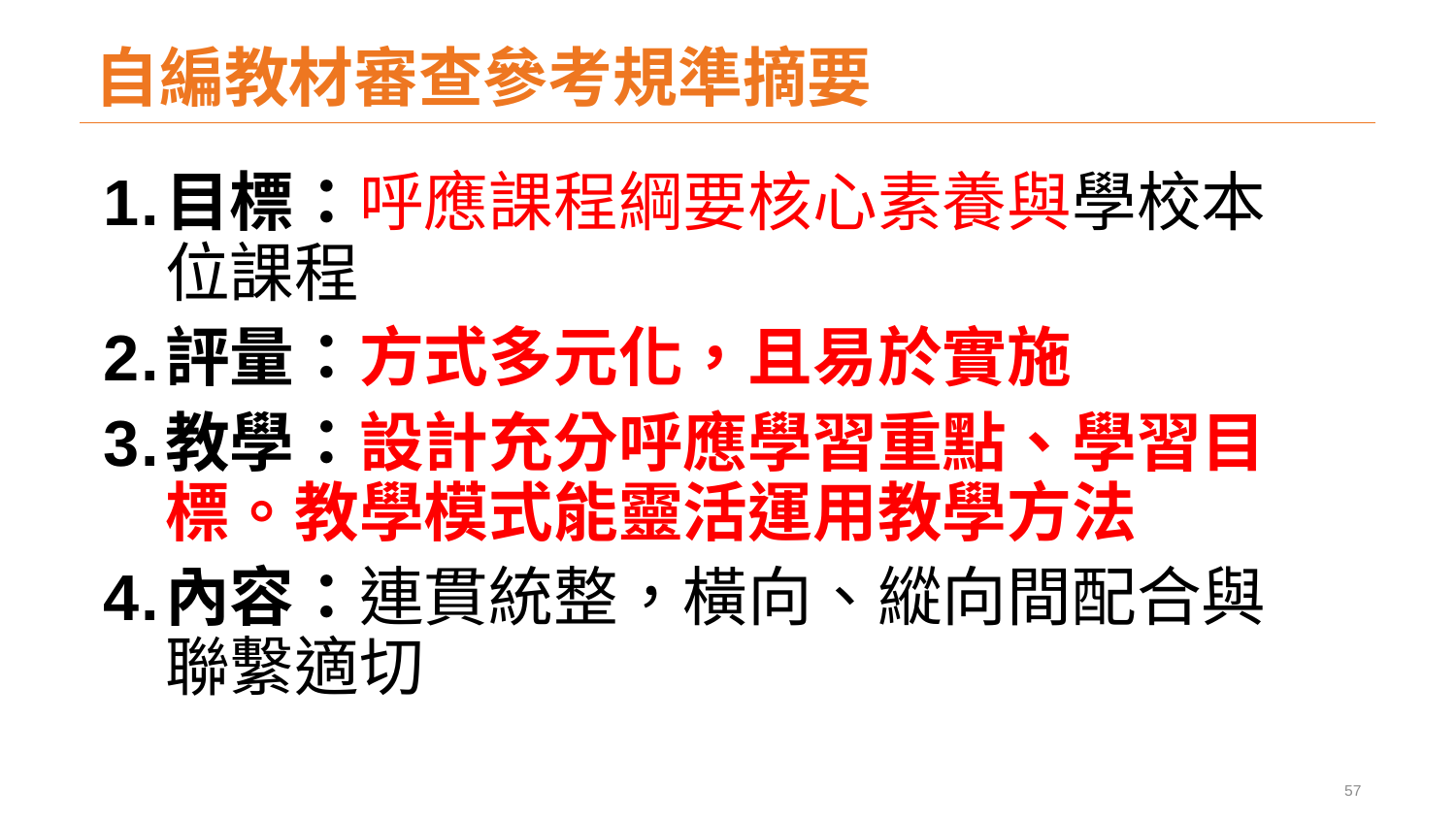

# 自編教材審查參考規準摘要
目標：呼應課程綱要核心素養與學校本位課程
評量：方式多元化，且易於實施
教學：設計充分呼應學習重點、學習目標。教學模式能靈活運用教學方法
內容：連貫統整，橫向、縱向間配合與聯繫適切
57